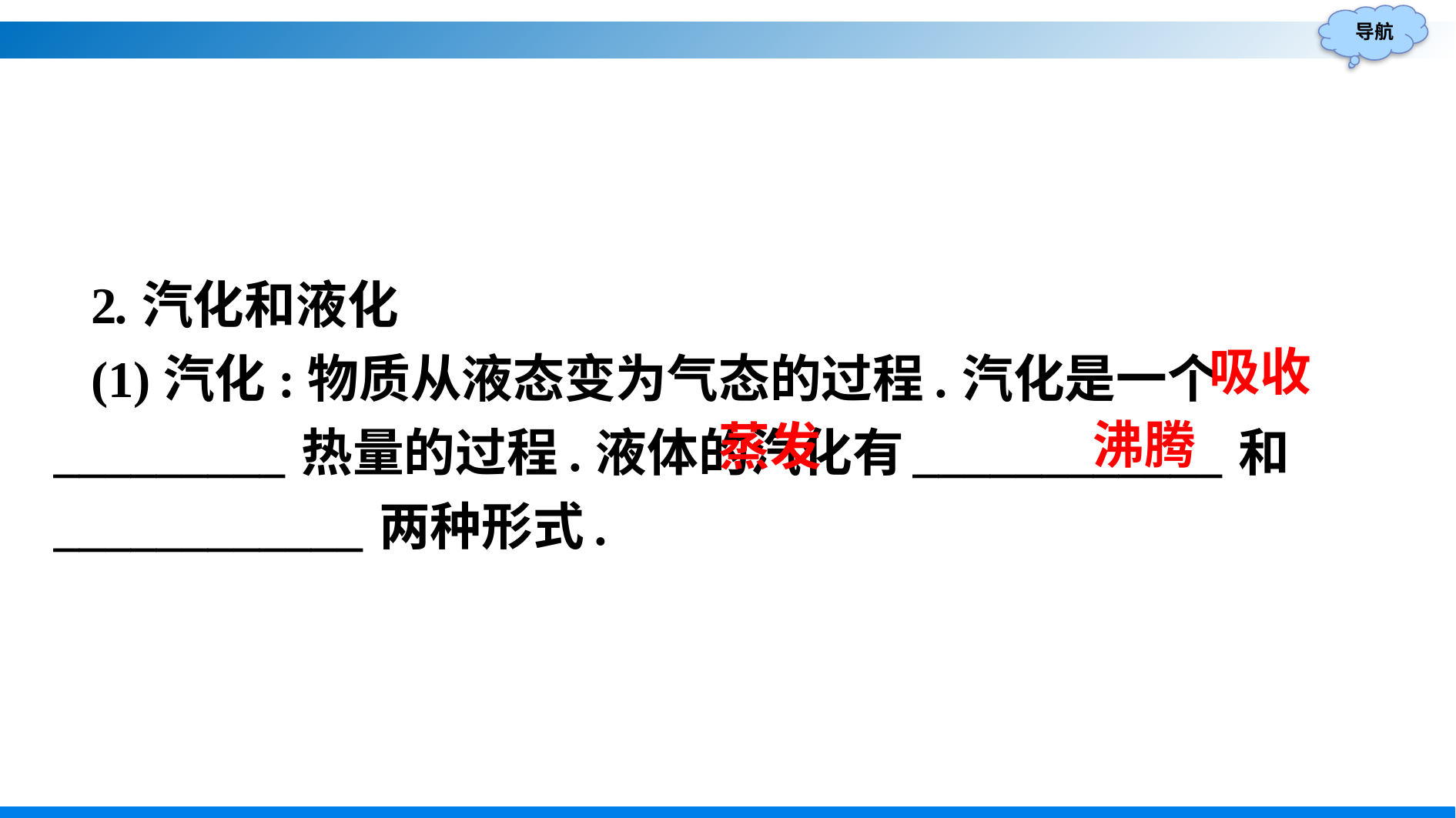

2.汽化和液化
(1)汽化:物质从液态变为气态的过程.汽化是一个_________热量的过程.液体的汽化有____________和____________两种形式.
吸收
沸腾
蒸发